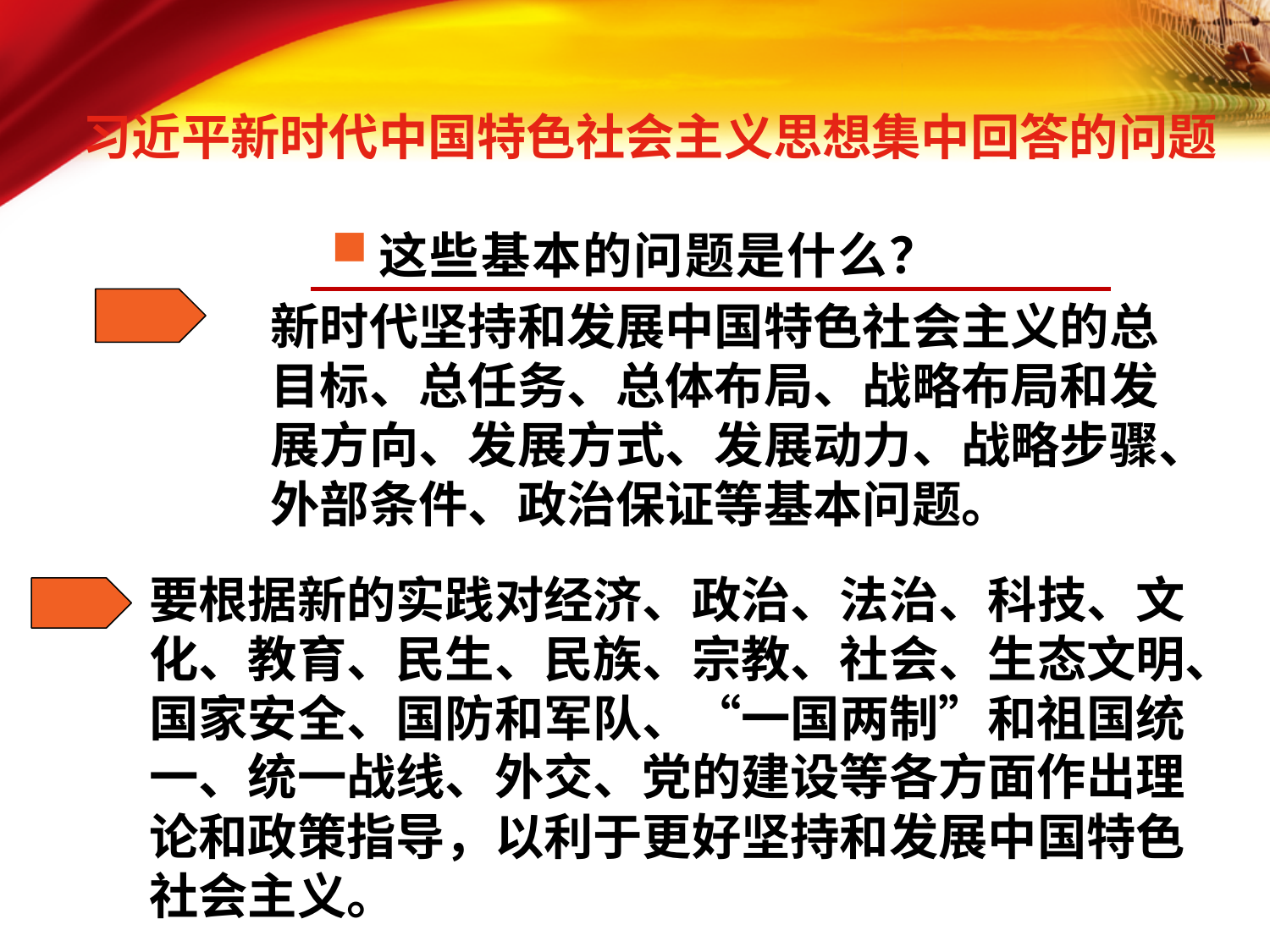

# 习近平新时代中国特色社会主义思想集中回答的问题义
这些基本的问题是什么？

新时代坚持和发展中国特色社会主义的总目标、总任务、总体布局、战略布局和发展方向、发展方式、发展动力、战略步骤、外部条件、政治保证等基本问题。
要根据新的实践对经济、政治、法治、科技、文化、教育、民生、民族、宗教、社会、生态文明、国家安全、国防和军队、“一国两制”和祖国统一、统一战线、外交、党的建设等各方面作出理论和政策指导，以利于更好坚持和发展中国特色社会主义。